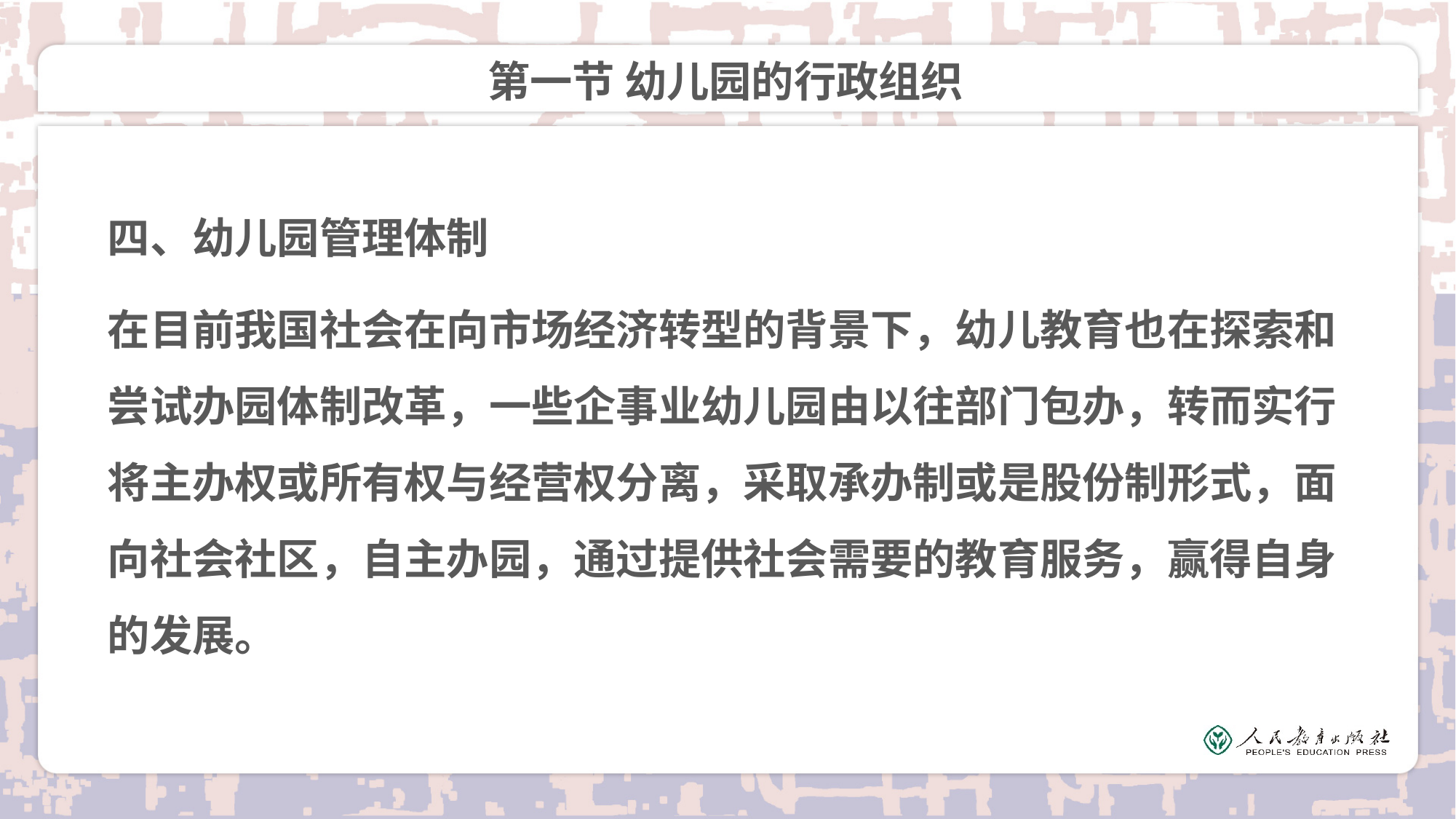

# 第一节 幼儿园的行政组织
四、幼儿园管理体制
在目前我国社会在向市场经济转型的背景下，幼儿教育也在探索和尝试办园体制改革，一些企事业幼儿园由以往部门包办，转而实行将主办权或所有权与经营权分离，采取承办制或是股份制形式，面向社会社区，自主办园，通过提供社会需要的教育服务，赢得自身的发展。